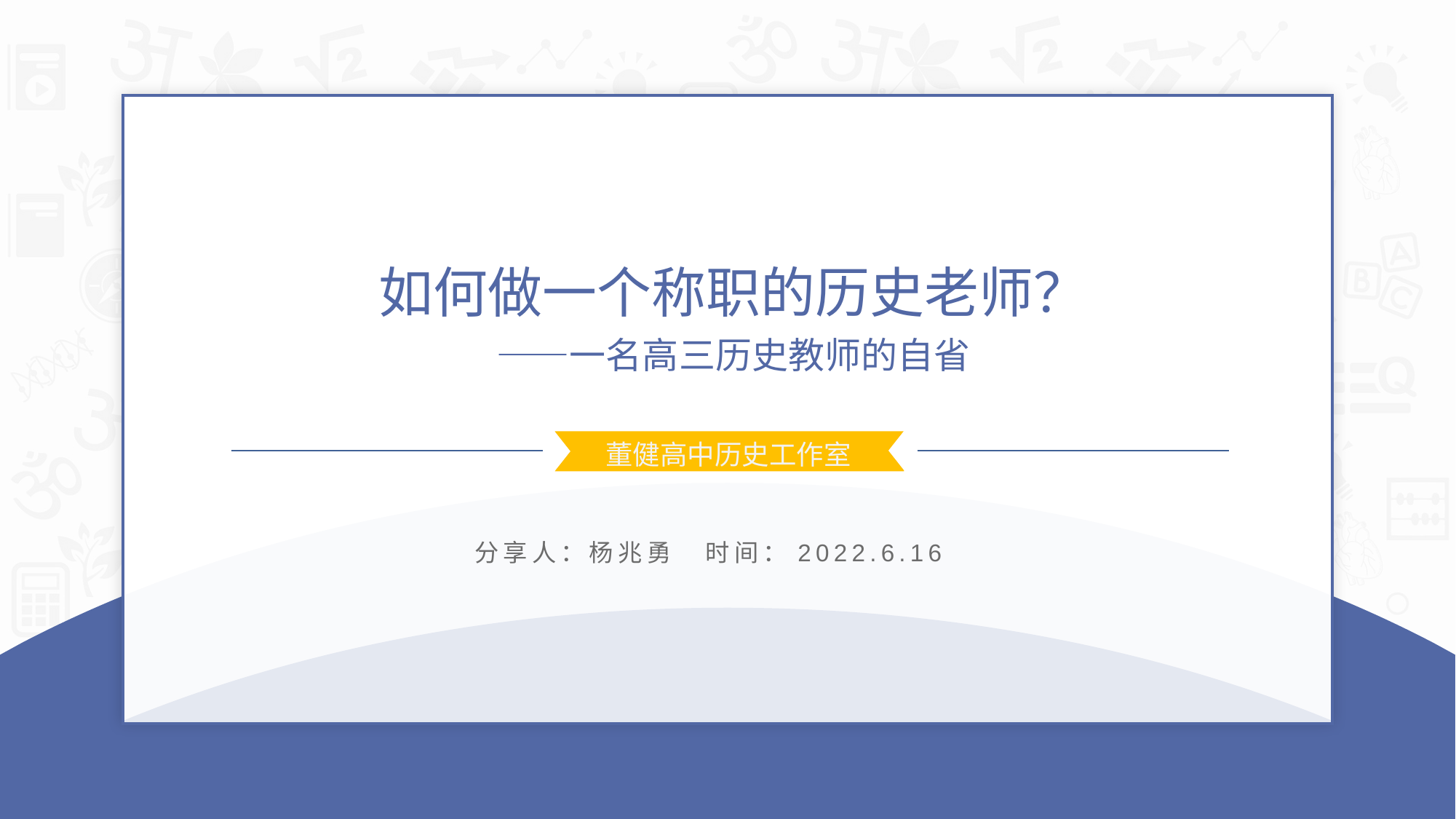

如何做一个称职的历史老师？
——一名高三历史教师的自省

董健高中历史工作室

分享人：杨兆勇   时间：2022.6.16